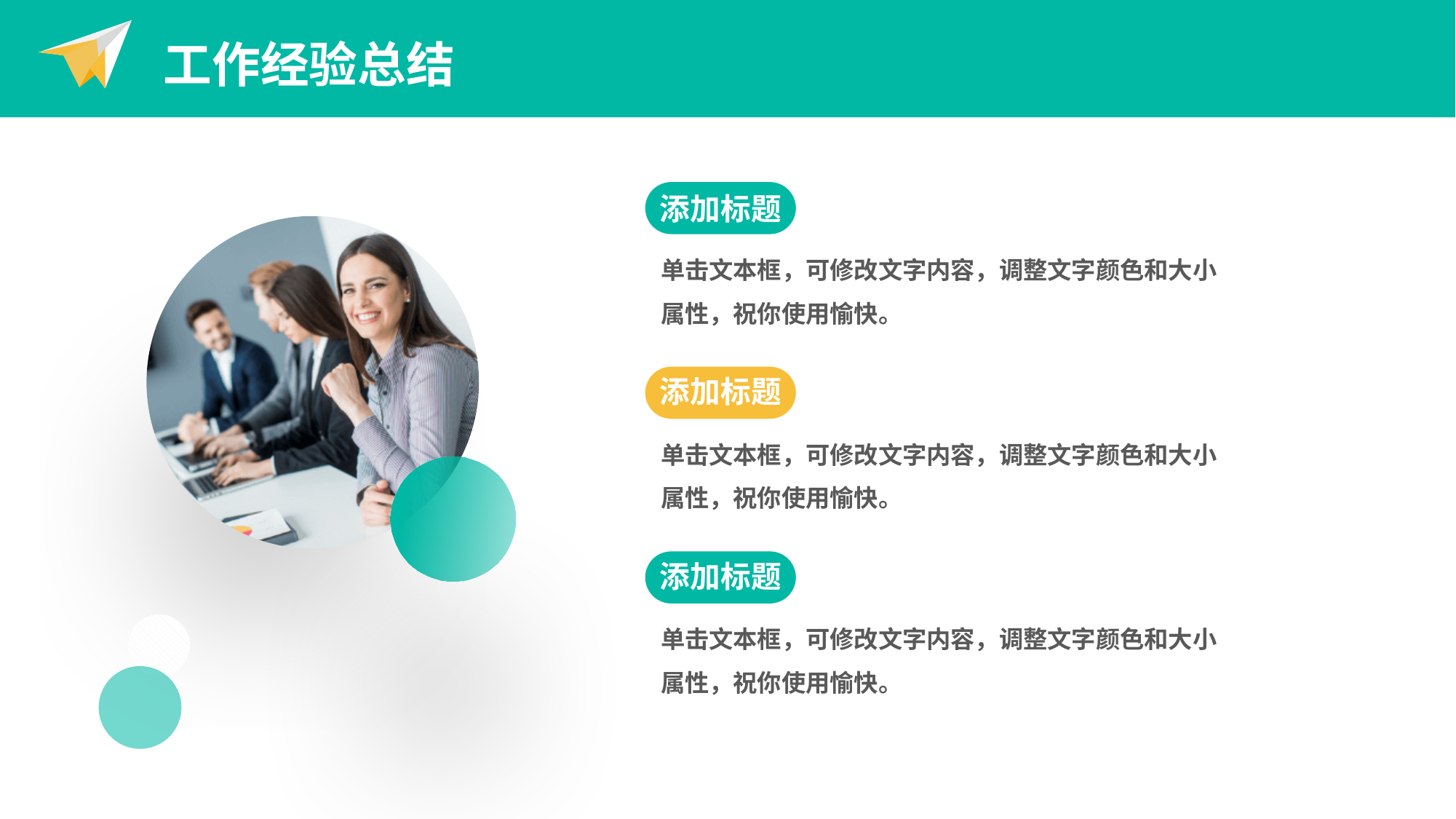

工作经验总结

添加标题
单击文本框，可修改文字内容，调整文字颜色和大小属性，祝你使用愉快。

添加标题
单击文本框，可修改文字内容，调整文字颜色和大小属性，祝你使用愉快。

添加标题
单击文本框，可修改文字内容，调整文字颜色和大小属性，祝你使用愉快。